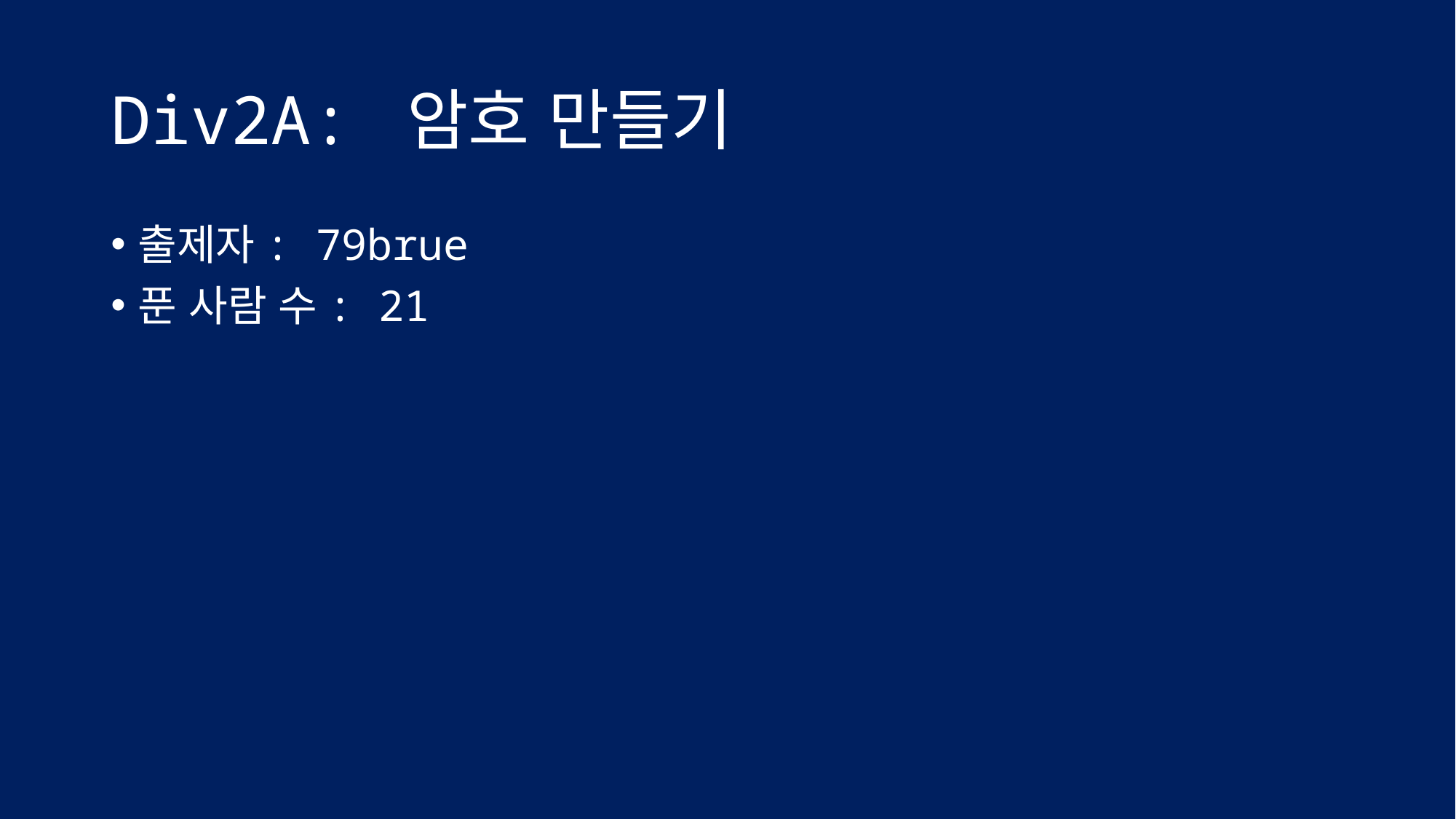

# Div2A: 암호 만들기
출제자: 79brue
푼 사람 수: 21